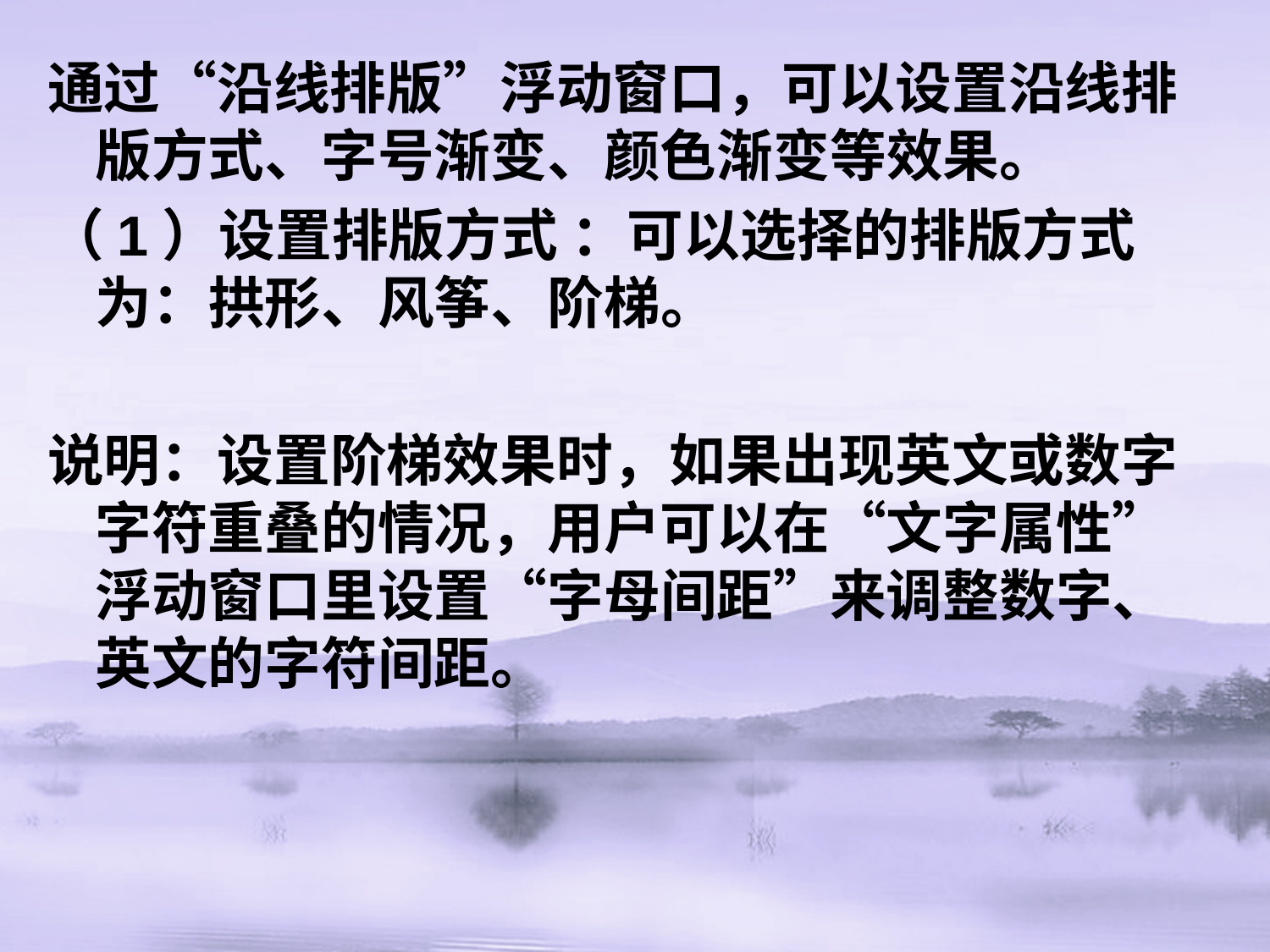

通过“沿线排版”浮动窗口，可以设置沿线排版方式、字号渐变、颜色渐变等效果。
（1）设置排版方式 ：可以选择的排版方式为：拱形、风筝、阶梯。

说明：设置阶梯效果时，如果出现英文或数字字符重叠的情况，用户可以在“文字属性”浮动窗口里设置“字母间距”来调整数字、英文的字符间距。